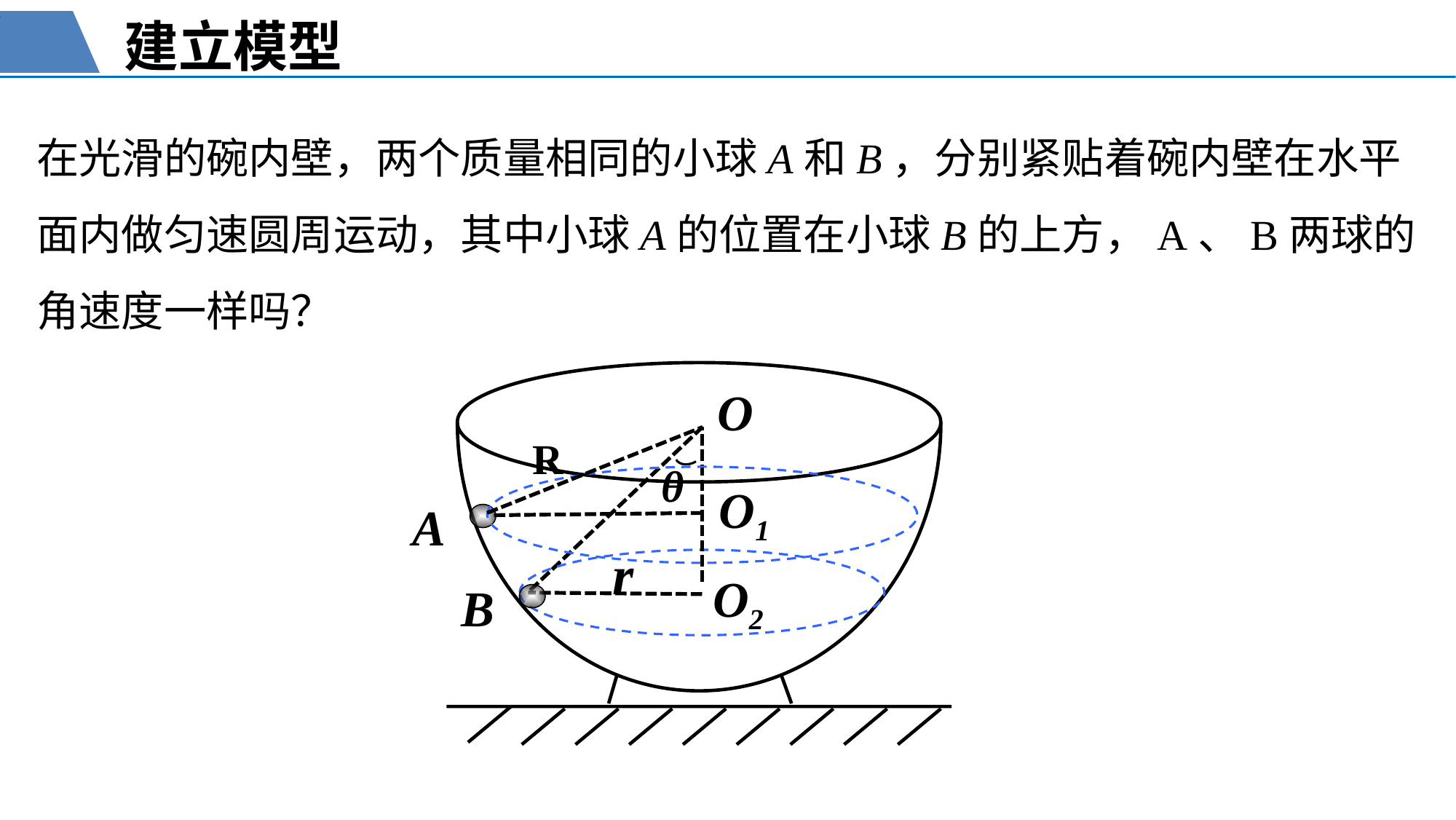

建立模型

在光滑的碗内壁，两个质量相同的小球A和B，分别紧贴着碗内壁在水平面内做匀速圆周运动，其中小球A的位置在小球B的上方，A、B两球的角速度一样吗？

O
R
θ

O1
A

r

O2
B